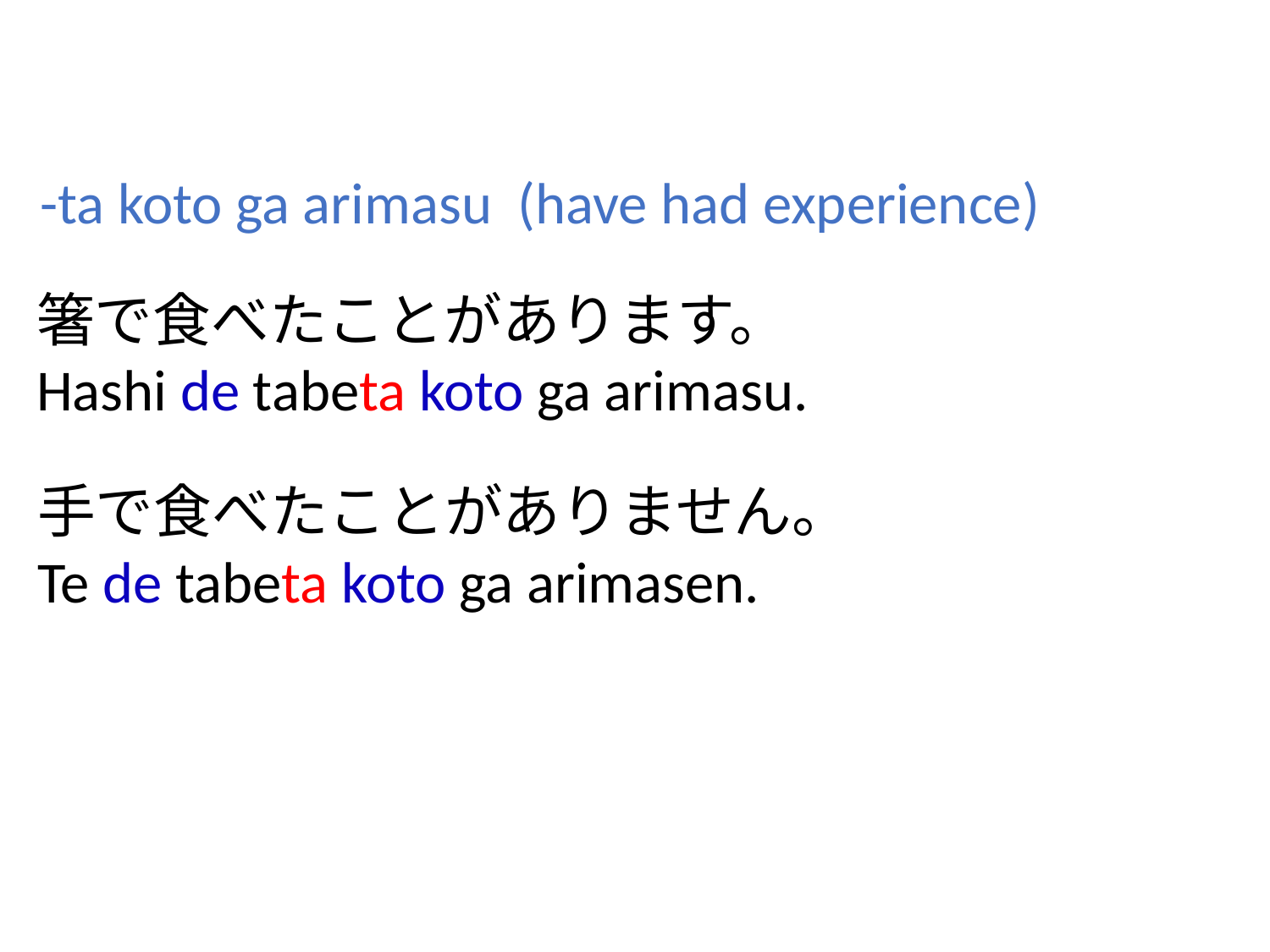

-ta koto ga arimasu  (have had experience)
箸で食べたことがあります。
Hashi de tabeta koto ga arimasu.
手で食べたことがありません。
Te de tabeta koto ga arimasen.